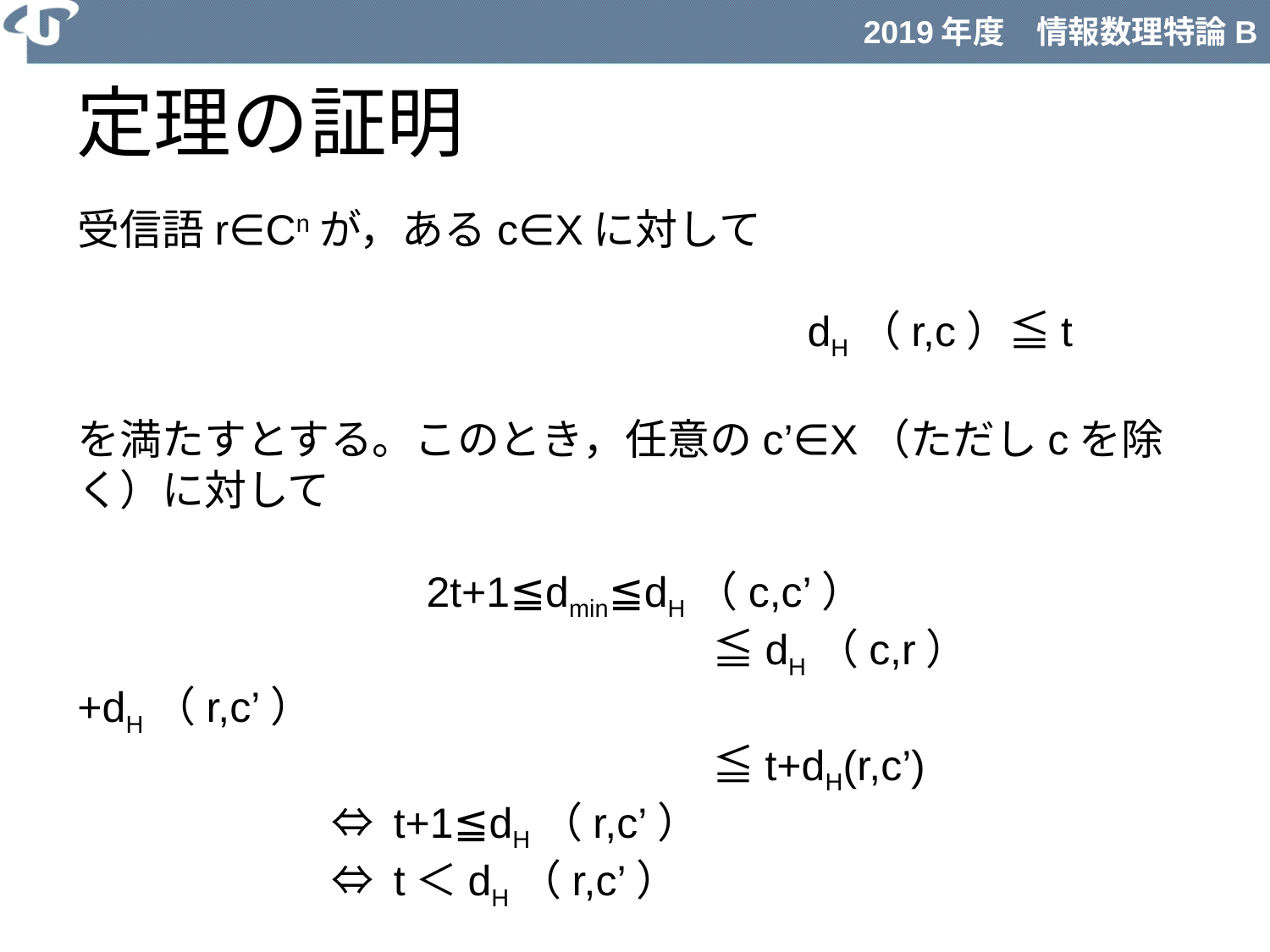

# 定理の証明
受信語r∈Cnが，あるc∈Xに対して

　　　　　　　　　　　　　　　　　dH（r,c）≦t

を満たすとする。このとき，任意のc’∈X（ただしcを除く）に対して

　　　　　　　　2t+1≦dmin≦dH（c,c’）
　　　　　　　　　　　　　　　≦dH（c,r）+dH（r,c’）
　　　　　　　　　　　　　　　≦t+dH(r,c’)
　　　　　　⇔ t+1≦dH（r,c’）
　　　　　　⇔ t＜dH（r,c’）

となる。したがって，各符号語（誤りのない受信語）を中心とする半径tの球体は互いに重複しない。もちろん，rはcに復号される。